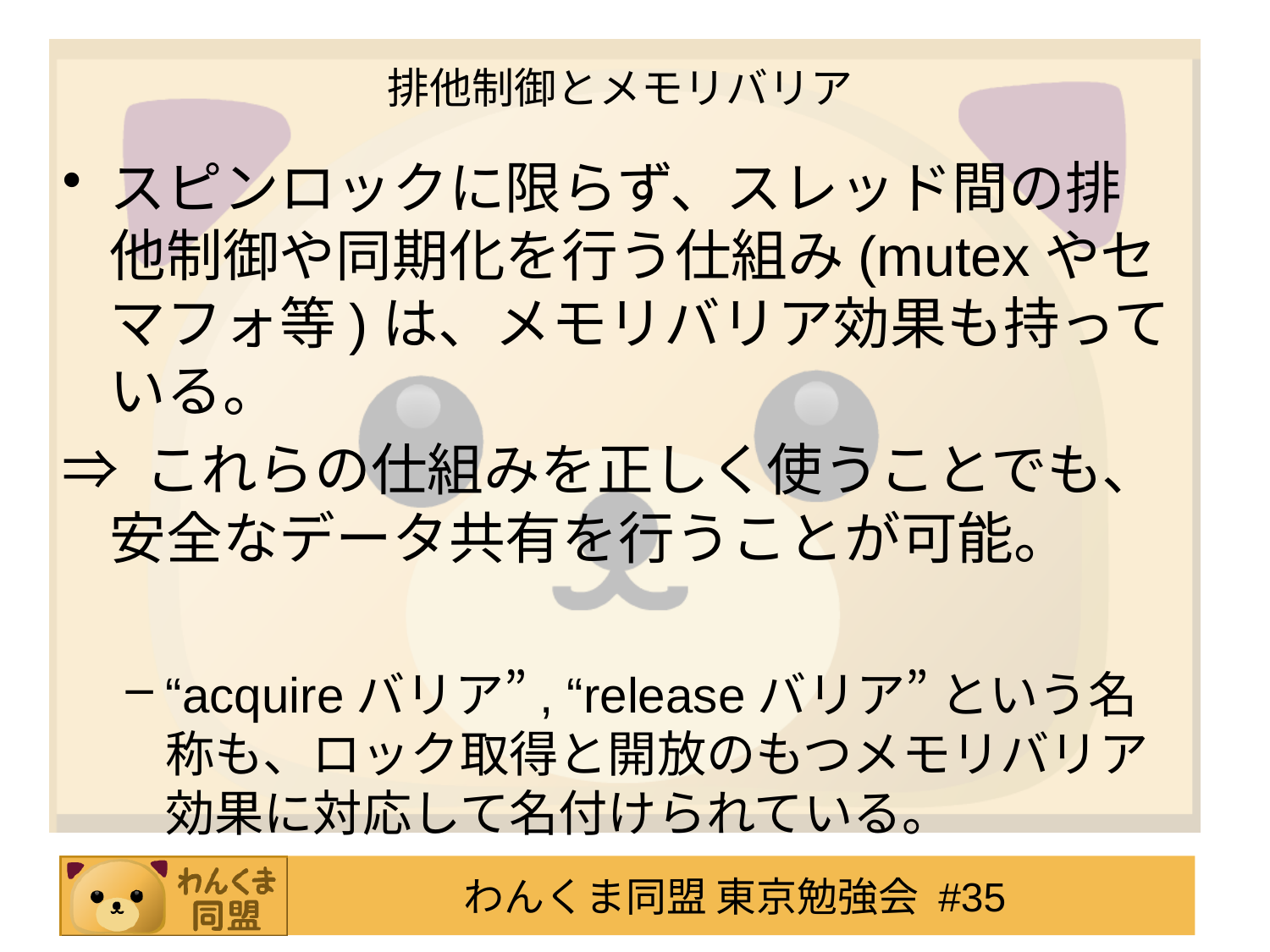

# 排他制御とメモリバリア
スピンロックに限らず、スレッド間の排他制御や同期化を行う仕組み(mutexやセマフォ等)は、メモリバリア効果も持っている。
⇒ これらの仕組みを正しく使うことでも、安全なデータ共有を行うことが可能。

“acquireバリア”, “releaseバリア” という名称も、ロック取得と開放のもつメモリバリア効果に対応して名付けられている。